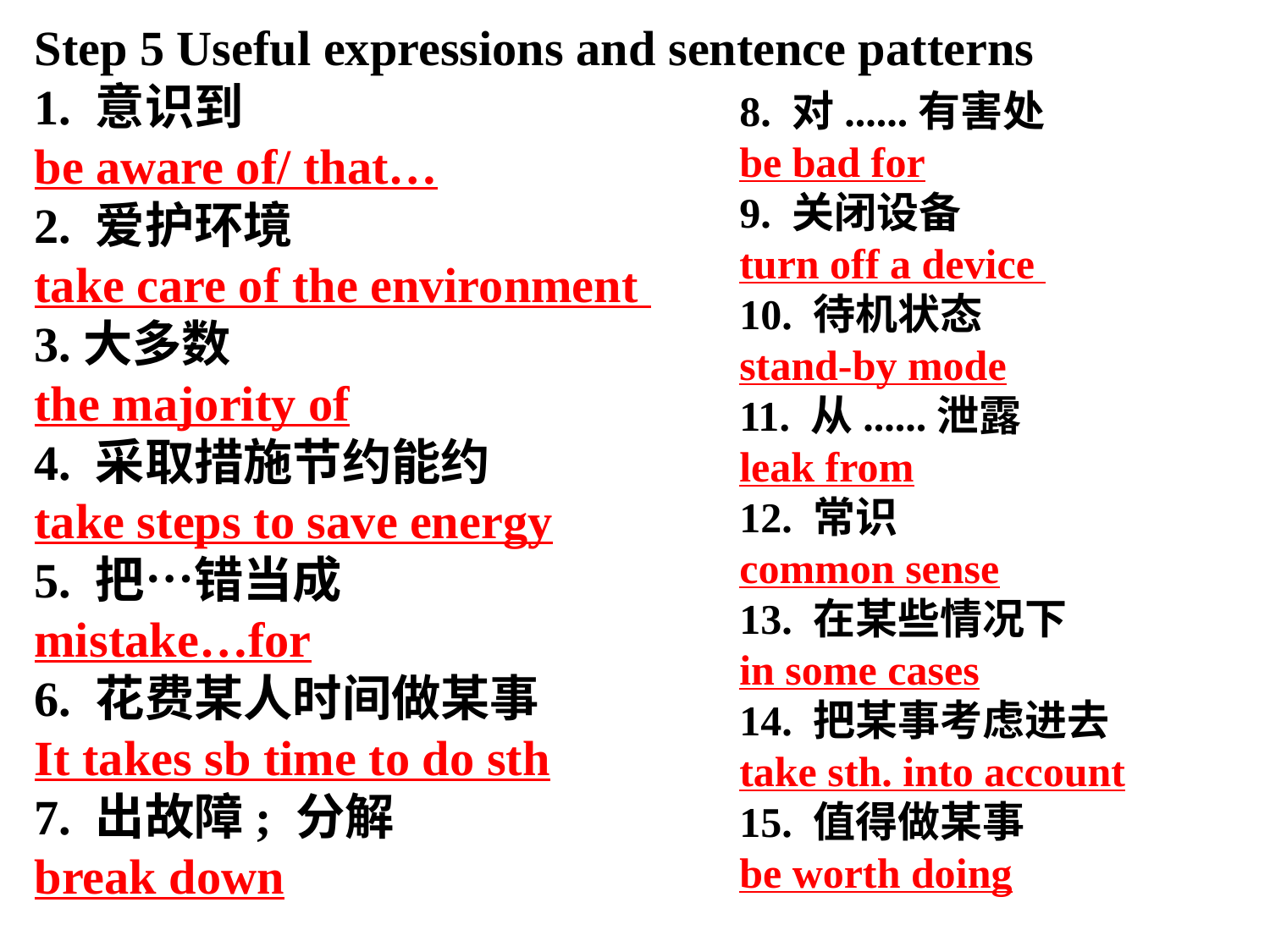

Step 5 Useful expressions and sentence patterns
1. 意识到
be aware of/ that…
2. 爱护环境
take care of the environment
3.大多数
the majority of
4. 采取措施节约能约
take steps to save energy
5. 把…错当成
mistake…for
6. 花费某人时间做某事
It takes sb time to do sth
7. 出故障; 分解
break down

8. 对......有害处
be bad for
9. 关闭设备
turn off a device
10. 待机状态
stand-by mode
11. 从......泄露
leak from
12. 常识
common sense
13. 在某些情况下
in some cases
14. 把某事考虑进去
take sth. into account
15. 值得做某事
be worth doing